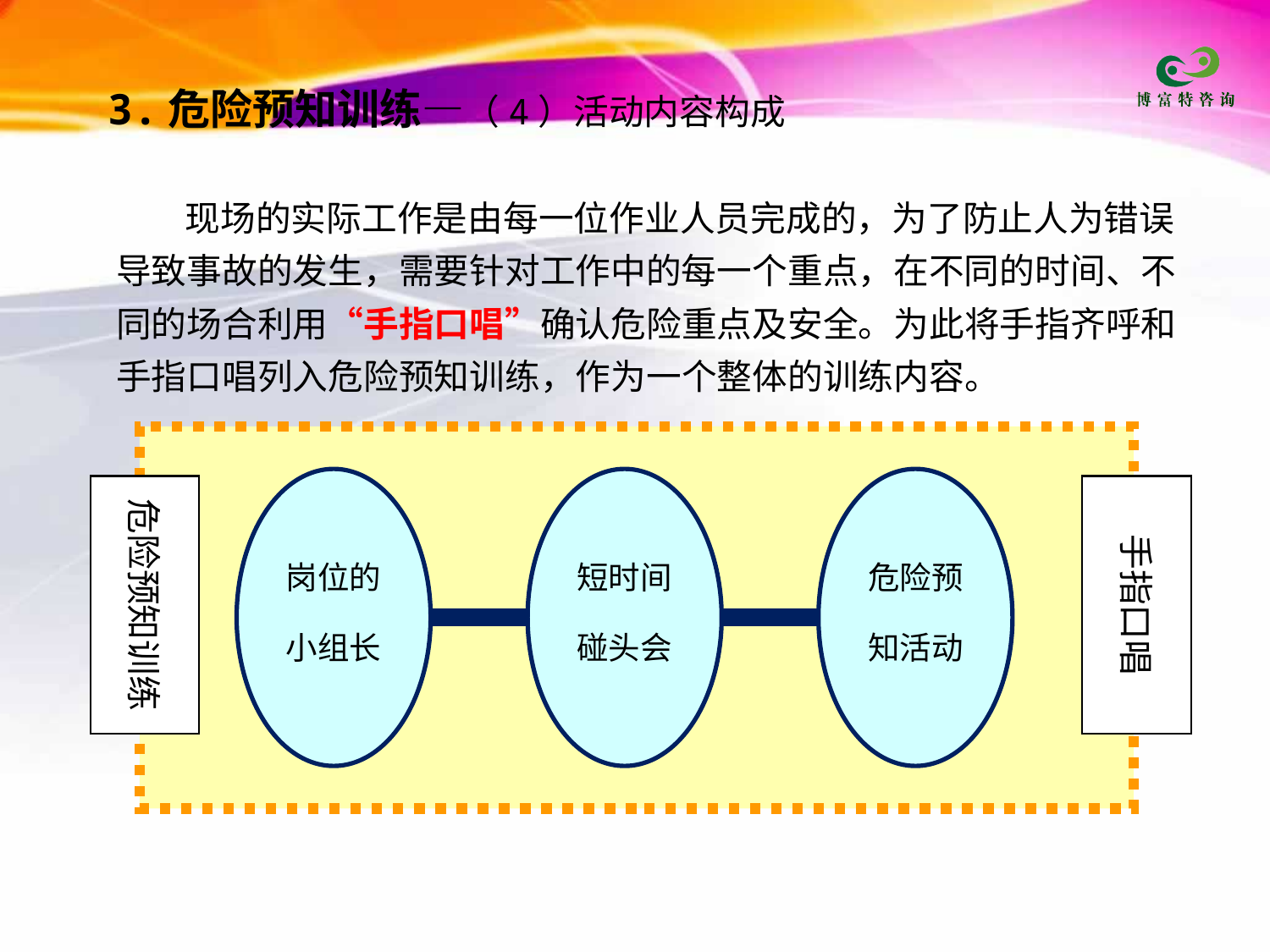

3.危险预知训练—（4）活动内容构成
　　现场的实际工作是由每一位作业人员完成的，为了防止人为错误导致事故的发生，需要针对工作中的每一个重点，在不同的时间、不同的场合利用“手指口唱”确认危险重点及安全。为此将手指齐呼和手指口唱列入危险预知训练，作为一个整体的训练内容。

岗位的

小组长
短时间

碰头会
危险预

知活动
危险预知训练
手指口唱